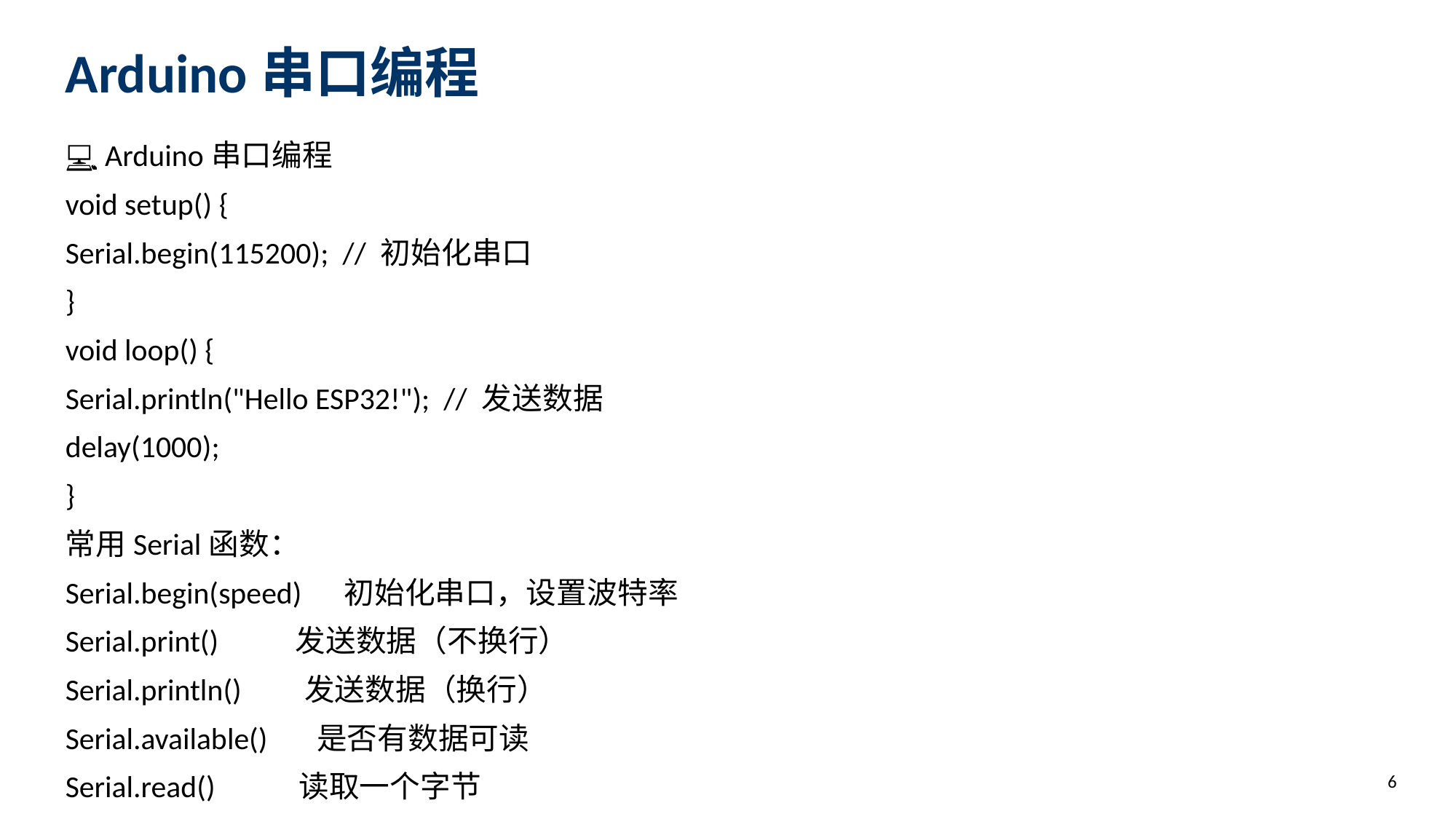

Arduino串口编程
💻 Arduino串口编程
void setup() {
Serial.begin(115200);  // 初始化串口
}
void loop() {
Serial.println("Hello ESP32!");  // 发送数据
delay(1000);
}
常用Serial函数：
Serial.begin(speed)     初始化串口，设置波特率
Serial.print()          发送数据（不换行）
Serial.println()        发送数据（换行）
Serial.available()      是否有数据可读
Serial.read()           读取一个字节
6